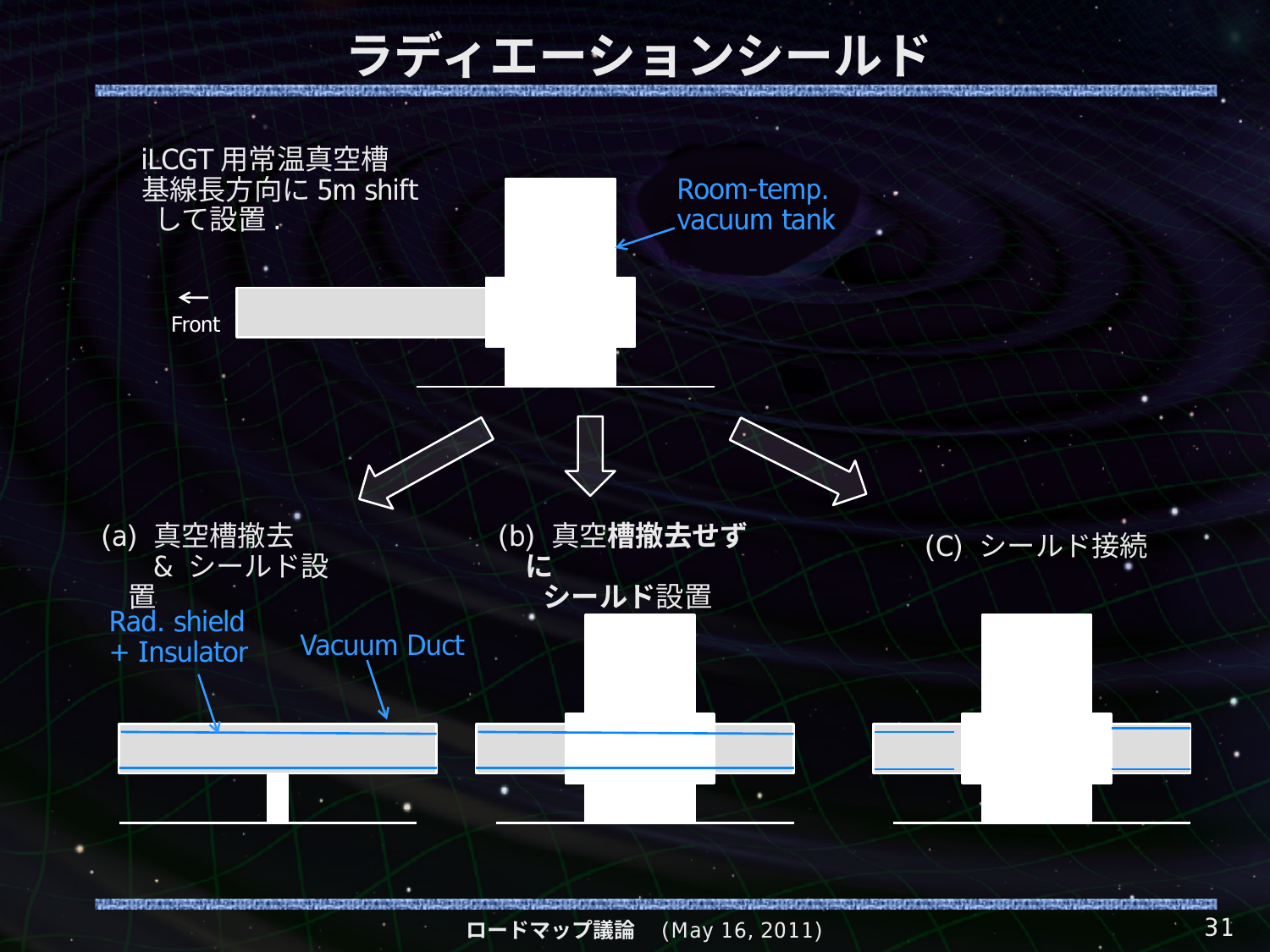

# ラディエーションシールド
iLCGT用常温真空槽
基線長方向に5m shift
 して設置.

Room-temp.
vacuum tank

Front

(a) 真空槽撤去
      & シールド設置

(b) 真空槽撤去せずに
      シールド設置

(C) シールド接続

Rad. shield
+ Insulator

Vacuum Duct

31
ロードマップ議論　(May 16, 2011)